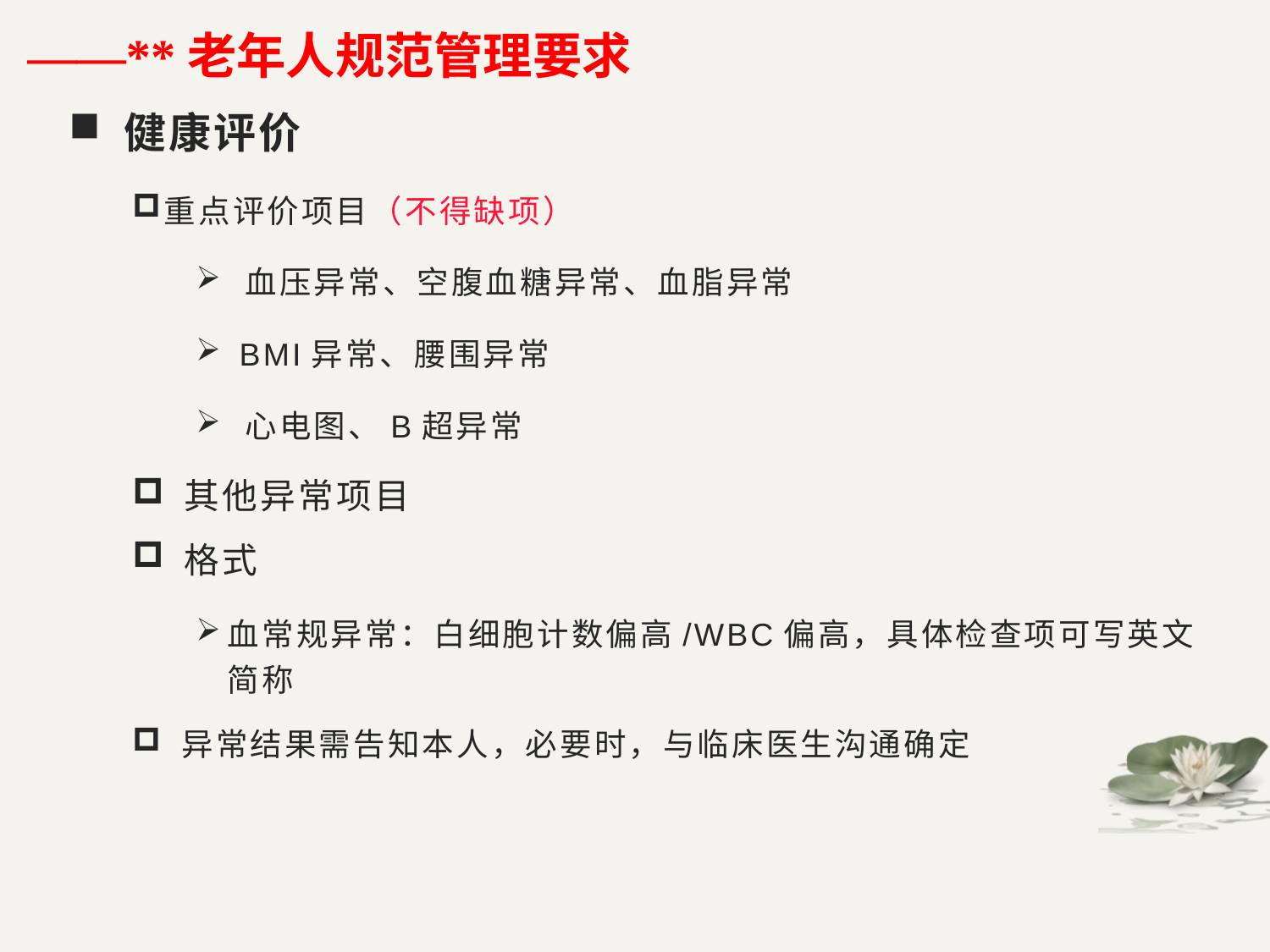

——**老年人规范管理要求
 健康评价
重点评价项目（不得缺项）
 血压异常、空腹血糖异常、血脂异常
 BMI异常、腰围异常
 心电图、B超异常
 其他异常项目
 格式
血常规异常：白细胞计数偏高/WBC偏高，具体检查项可写英文简称
 异常结果需告知本人，必要时，与临床医生沟通确定